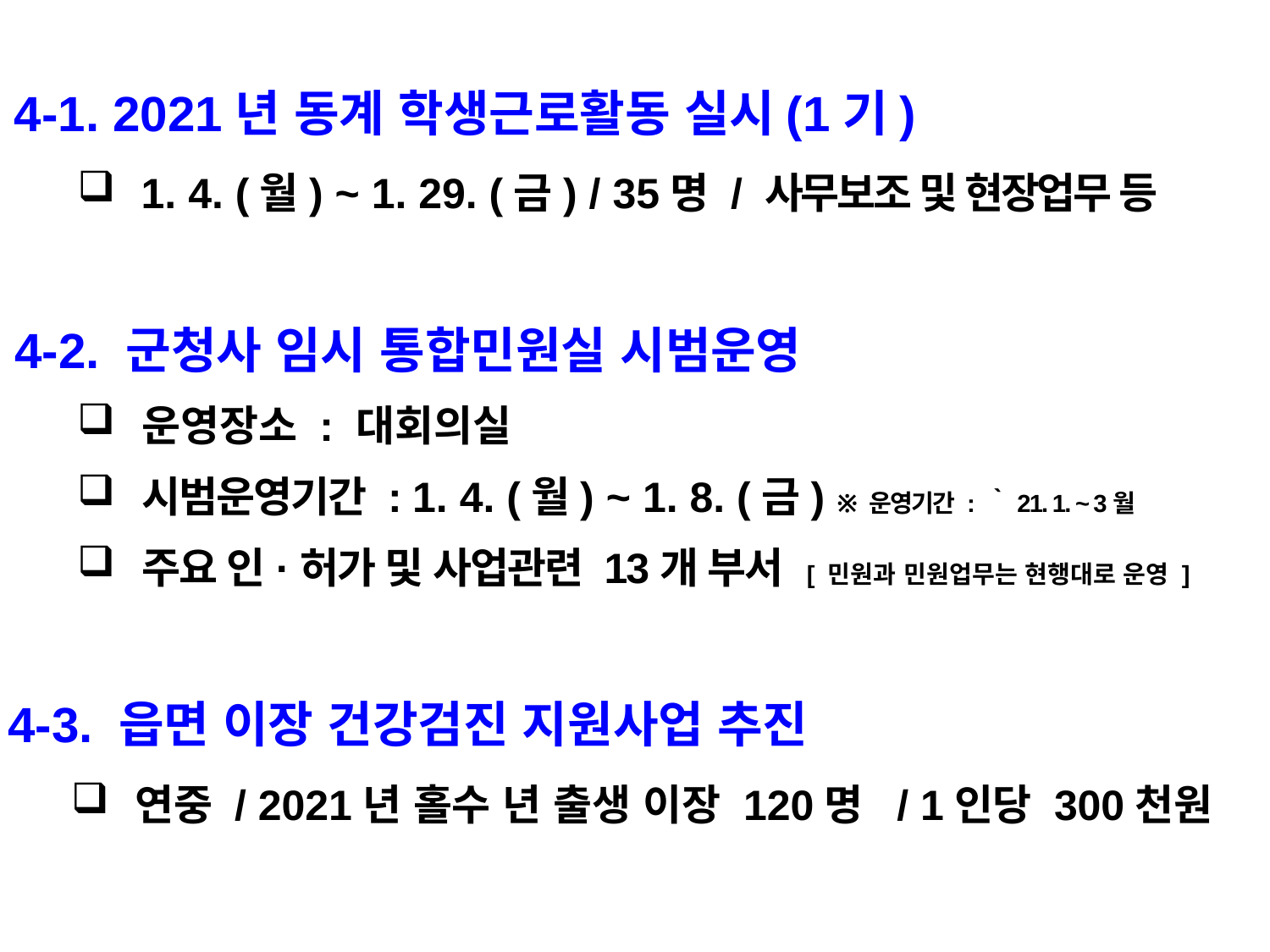

4-1. 2021년 동계 학생근로활동 실시(1기)
1. 4. (월) ~ 1. 29. (금) / 35명 / 사무보조 및 현장업무 등
4-2. 군청사 임시 통합민원실 시범운영
운영장소 : 대회의실
시범운영기간 : 1. 4. (월) ~ 1. 8. (금) ※ 운영기간 : ｀21. 1. ~ 3월
주요 인·허가 및 사업관련 13개 부서  [ 민원과 민원업무는 현행대로 운영 ]
4-3. 읍면 이장 건강검진 지원사업 추진
연중 / 2021년 홀수 년 출생 이장 120명  / 1인당 300천원